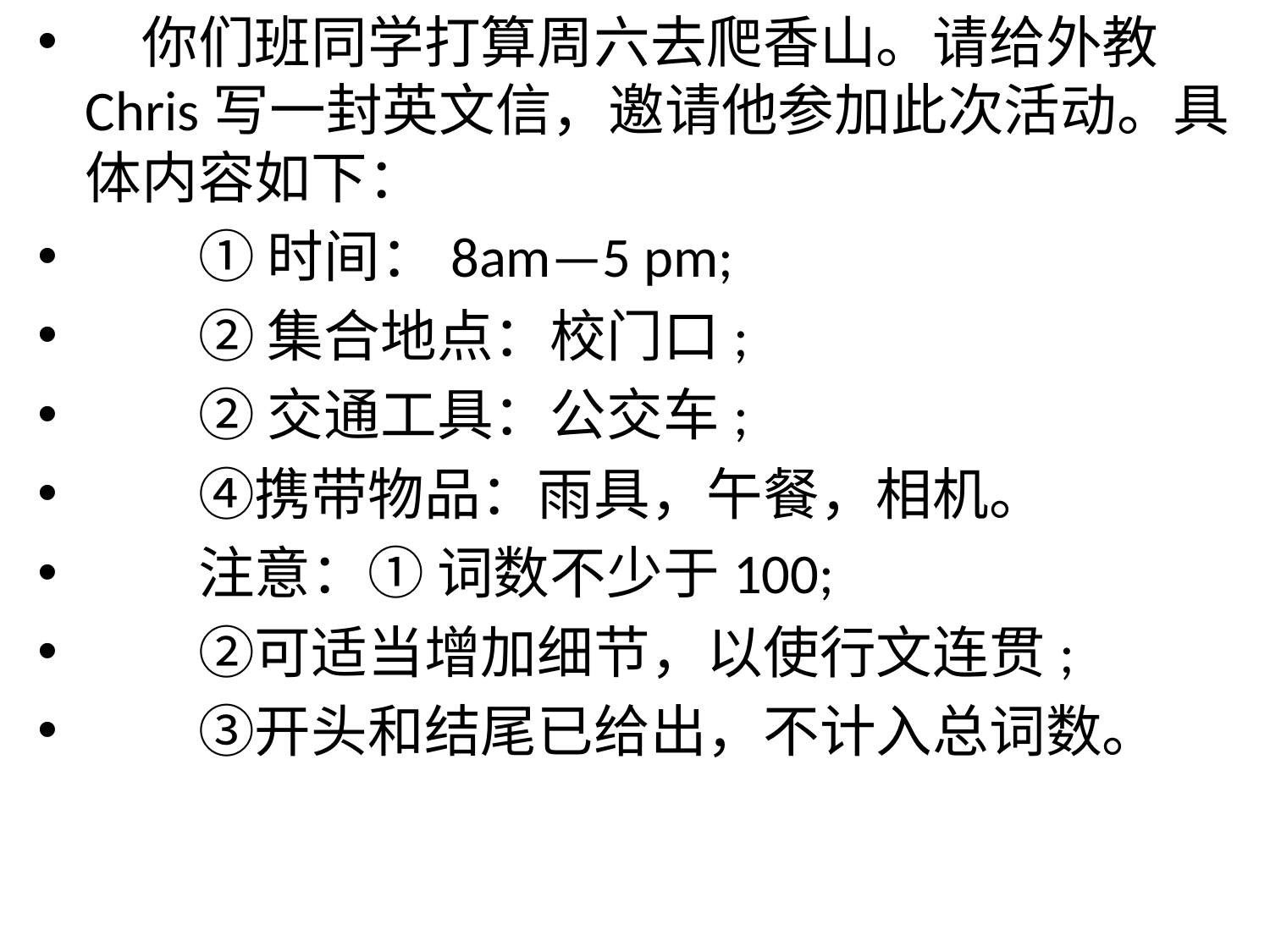

你们班同学打算周六去爬香山。请给外教Chris写一封英文信，邀请他参加此次活动。具体内容如下：
　　① 时间：8am—5 pm;
　　② 集合地点：校门口;
　　② 交通工具：公交车;
　　④携带物品：雨具，午餐，相机。
　　注意：① 词数不少于100;
　　②可适当增加细节，以使行文连贯;
　　③开头和结尾已给出，不计入总词数。